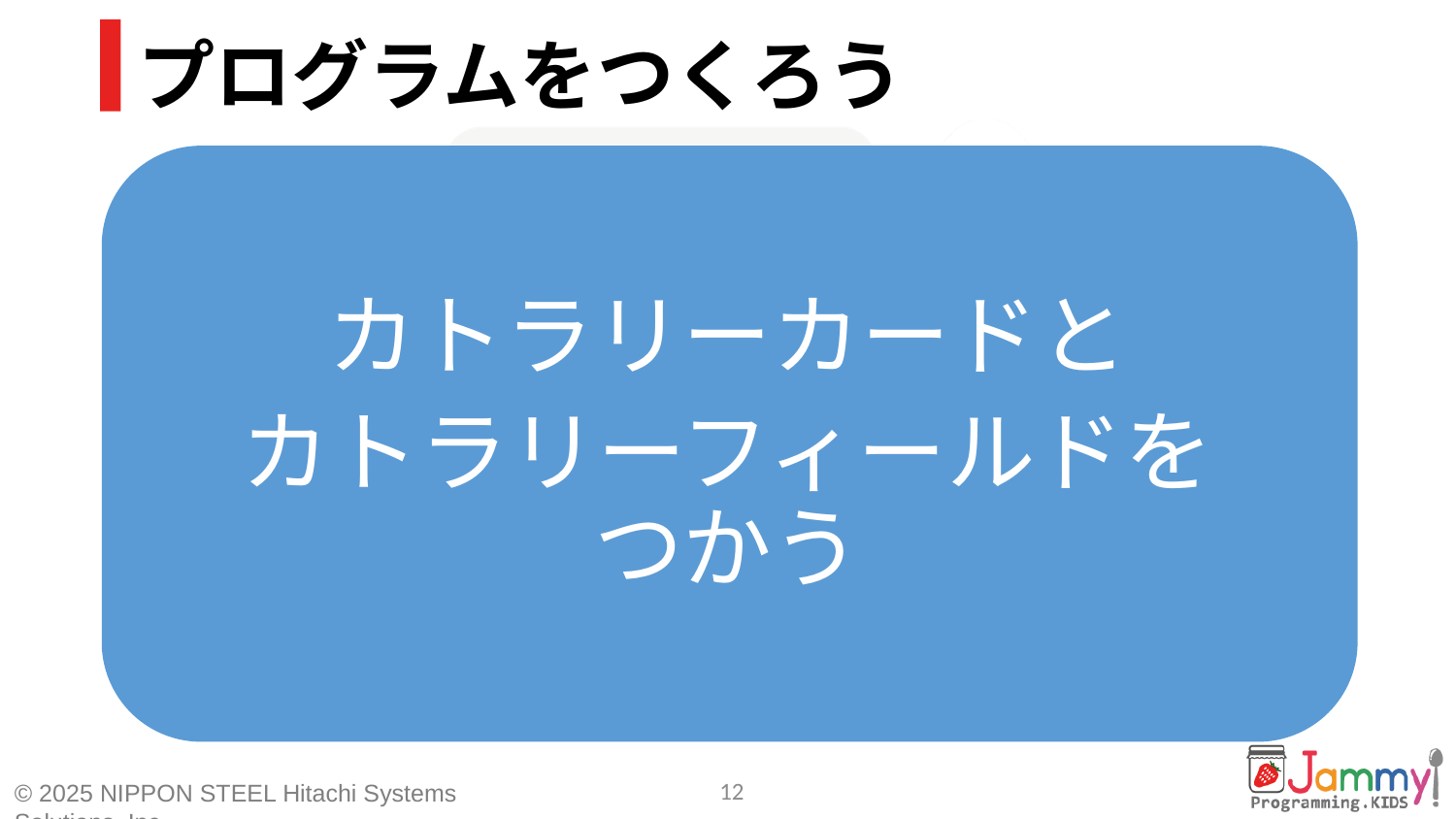

# プログラムをつくろう
カトラリーカードと
カトラリーフィールドをつかう
12